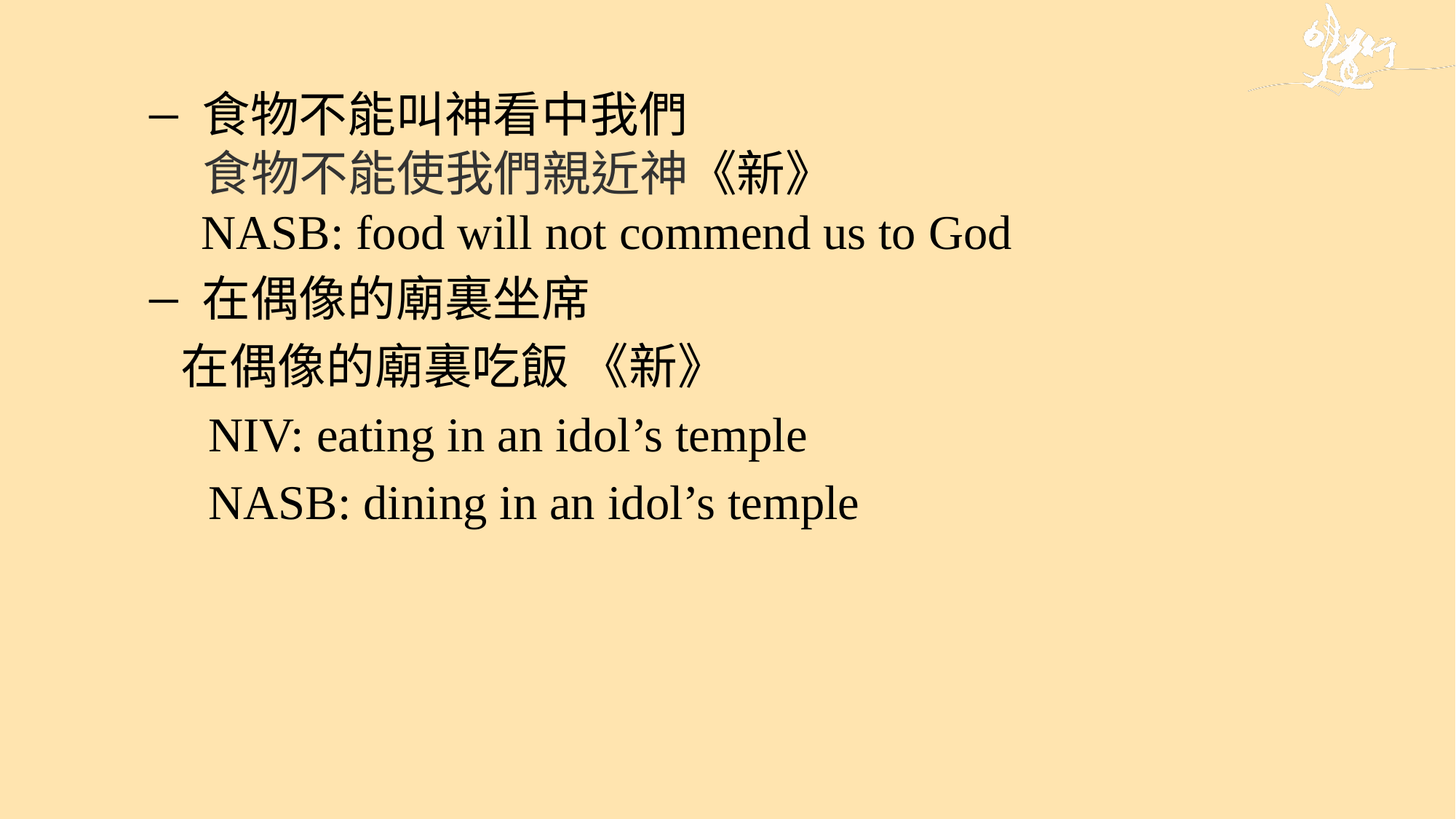

-- 食物不能叫神看中我們
		    食物不能使我們親近神《新》
		    NASB: food will not commend us to God
		-- 在偶像的廟裏坐席
		  在偶像的廟裏吃飯 《新》
		     NIV: eating in an idol’s temple
		     NASB: dining in an idol’s temple